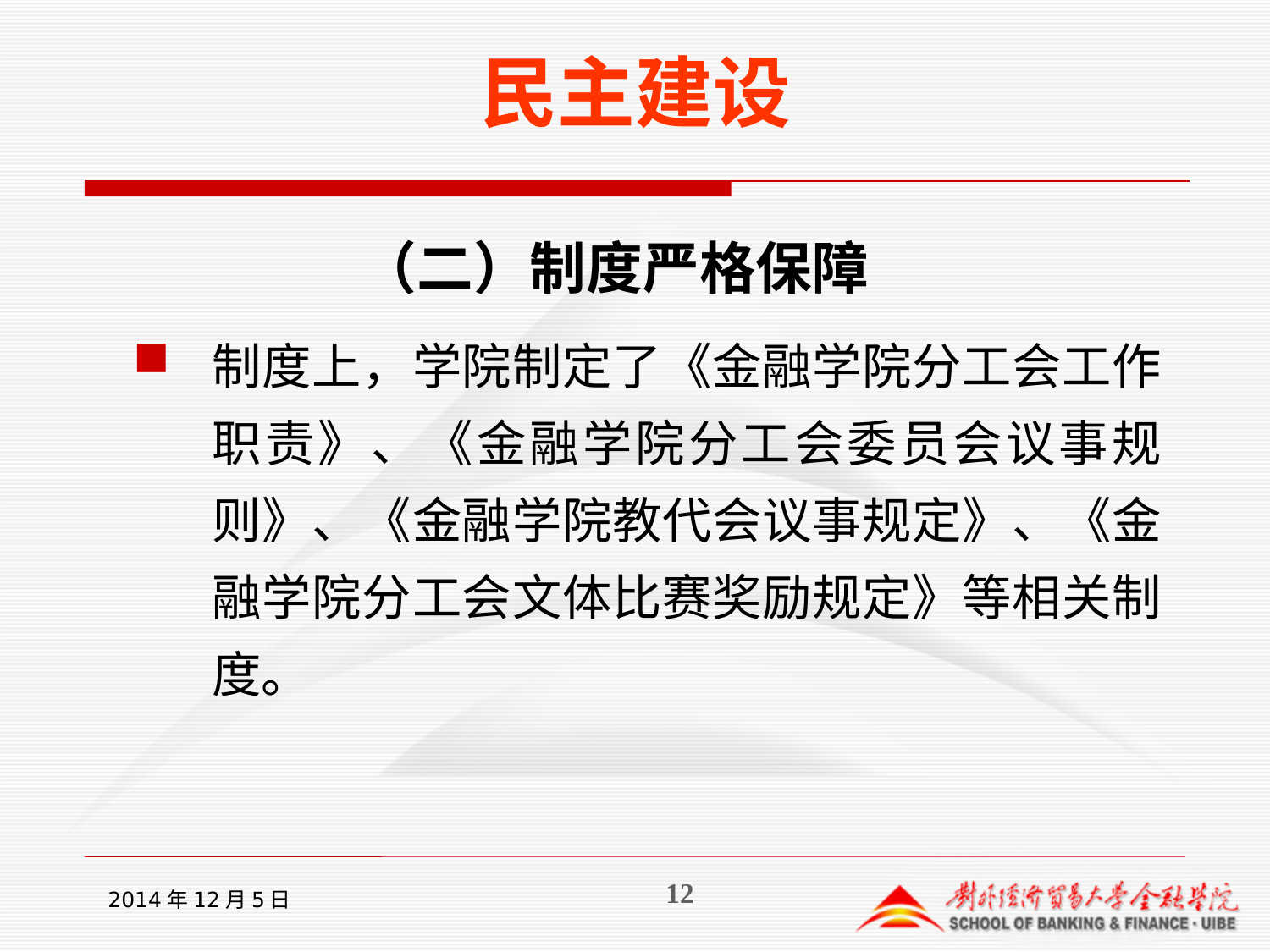

民主建设
（二）制度严格保障
制度上，学院制定了《金融学院分工会工作职责》、《金融学院分工会委员会议事规则》、《金融学院教代会议事规定》、《金融学院分工会文体比赛奖励规定》等相关制度。
2014年12月5日